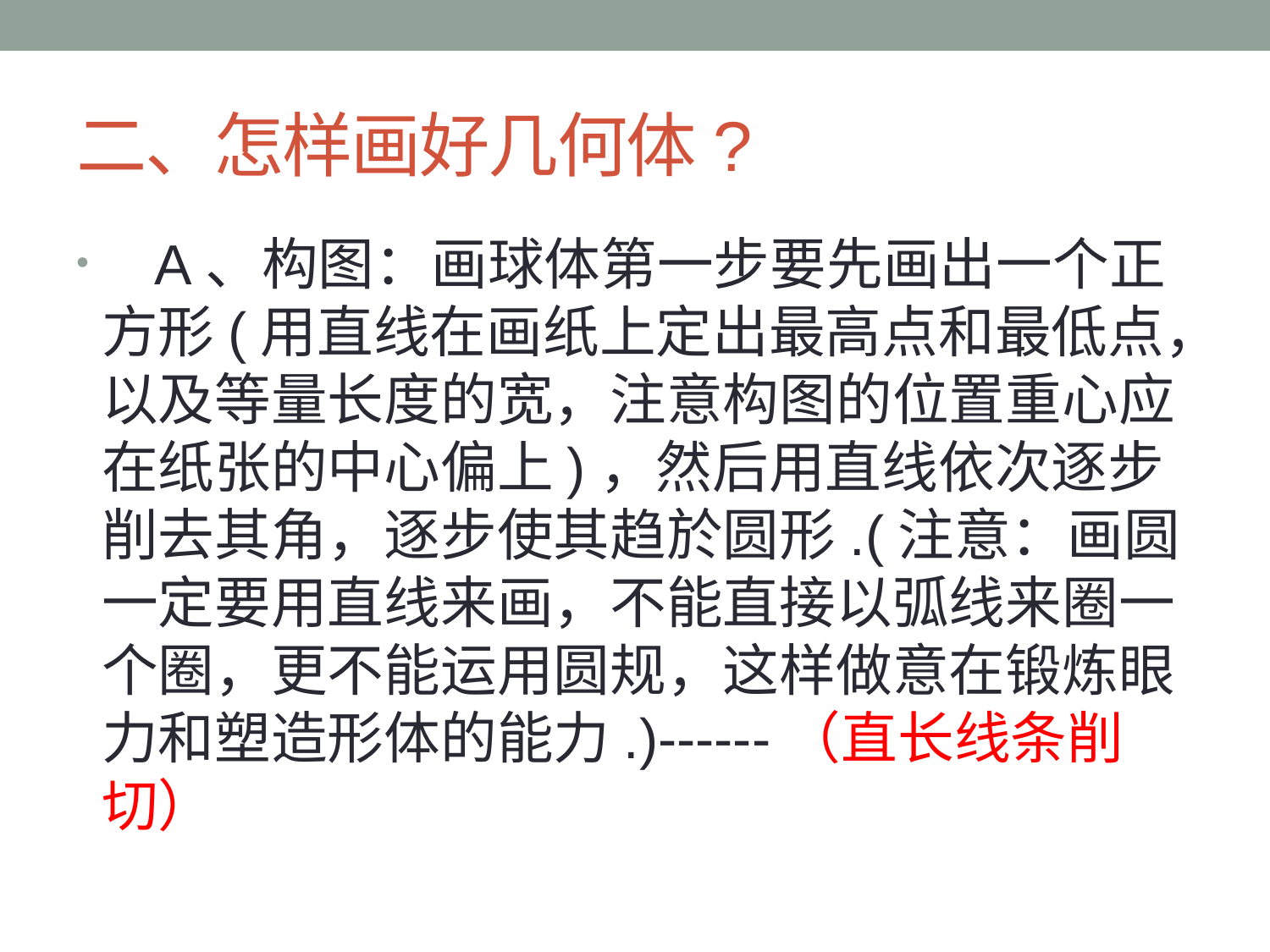

# 二、怎样画好几何体?
　A、构图：画球体第一步要先画出一个正方形(用直线在画纸上定出最高点和最低点，以及等量长度的宽，注意构图的位置重心应在纸张的中心偏上)，然后用直线依次逐步削去其角，逐步使其趋於圆形.(注意：画圆一定要用直线来画，不能直接以弧线来圈一个圈，更不能运用圆规，这样做意在锻炼眼力和塑造形体的能力.)------（直长线条削切）